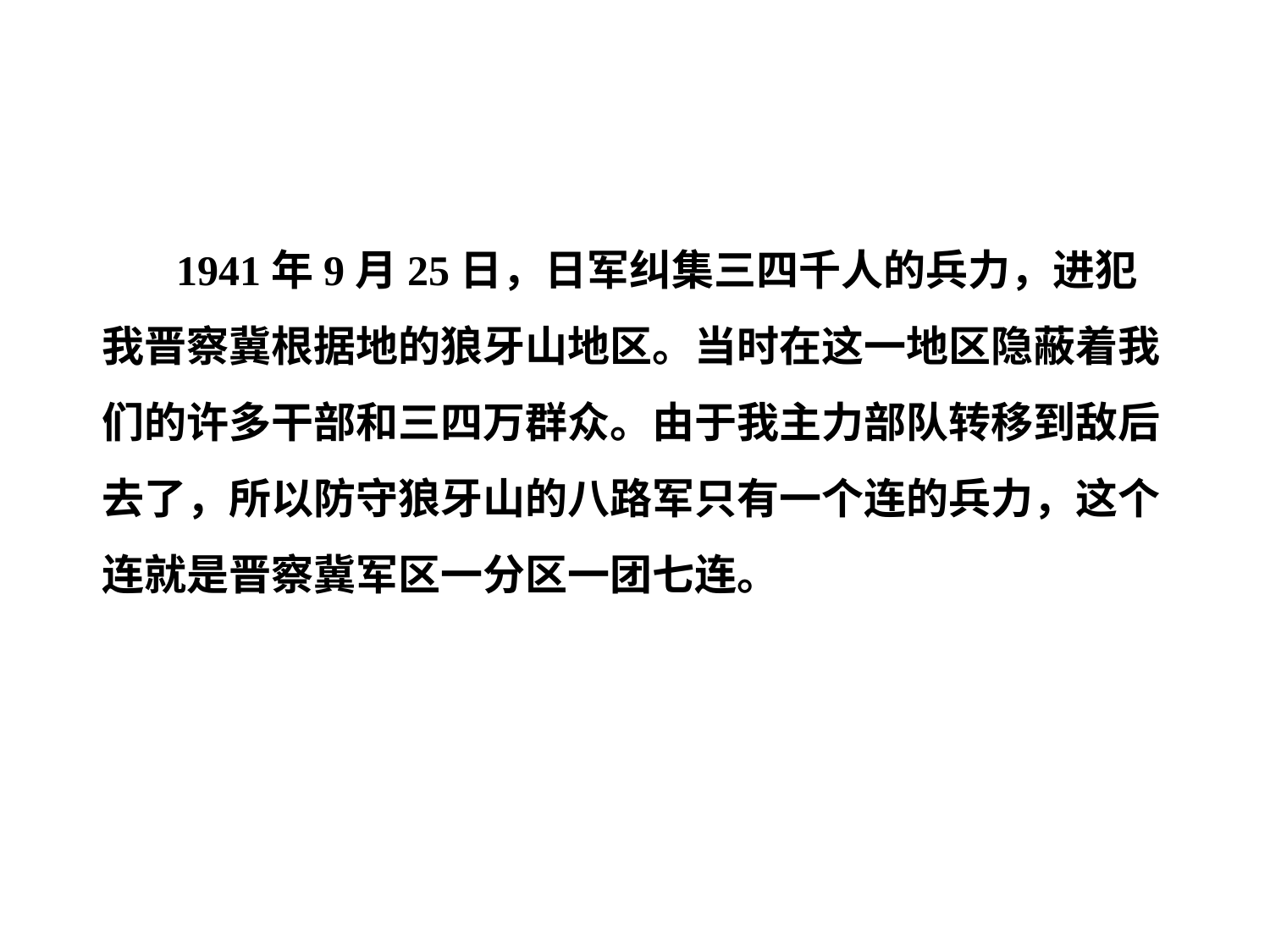

1941年9月25日，日军纠集三四千人的兵力，进犯我晋察冀根据地的狼牙山地区。当时在这一地区隐蔽着我们的许多干部和三四万群众。由于我主力部队转移到敌后去了，所以防守狼牙山的八路军只有一个连的兵力，这个连就是晋察冀军区一分区一团七连。